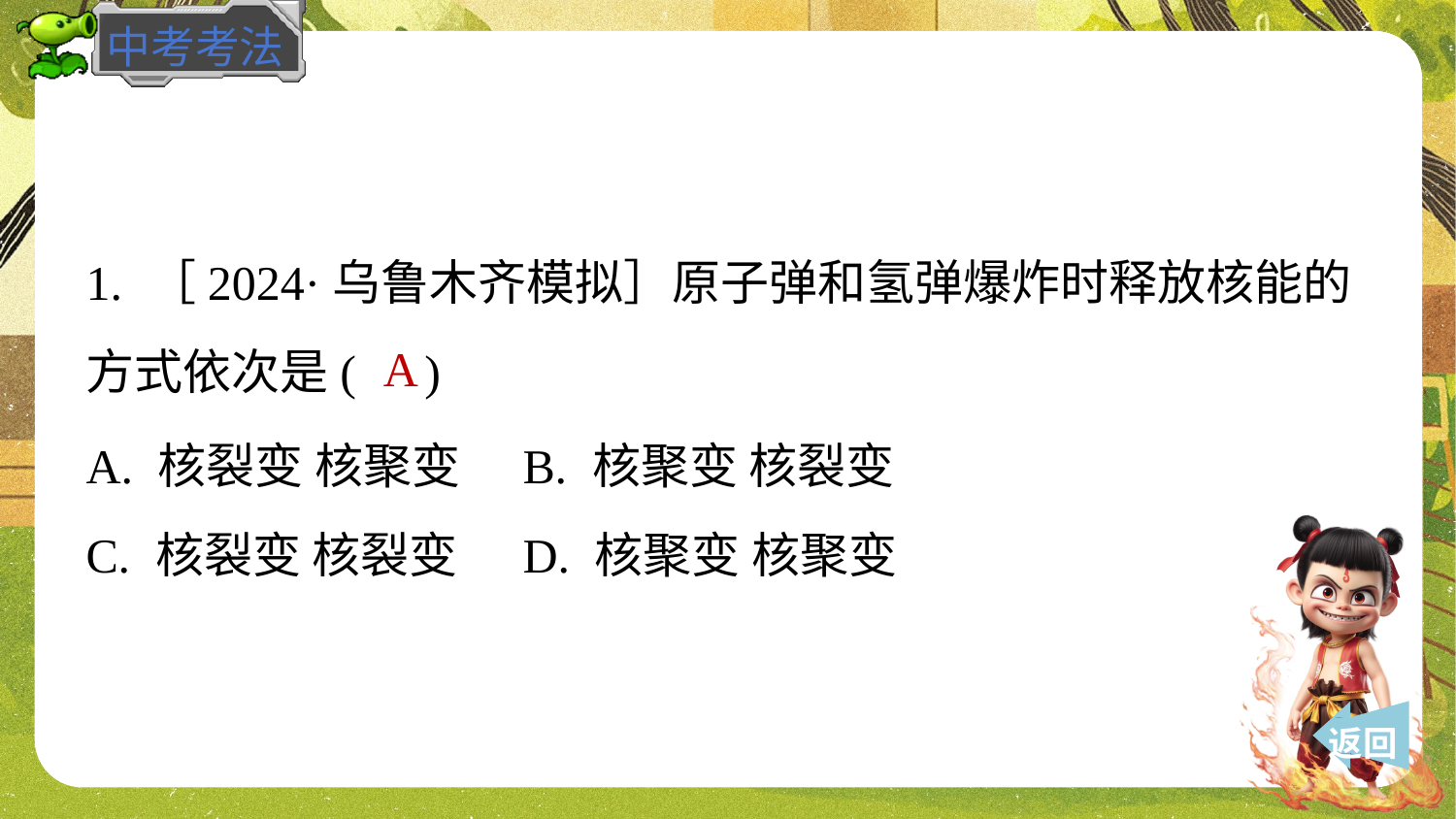

1. ［2024·乌鲁木齐模拟］原子弹和氢弹爆炸时释放核能的
方式依次是(     )
A
A. 核裂变 核聚变	B. 核聚变 核裂变
C. 核裂变 核裂变	D. 核聚变 核聚变
 返回